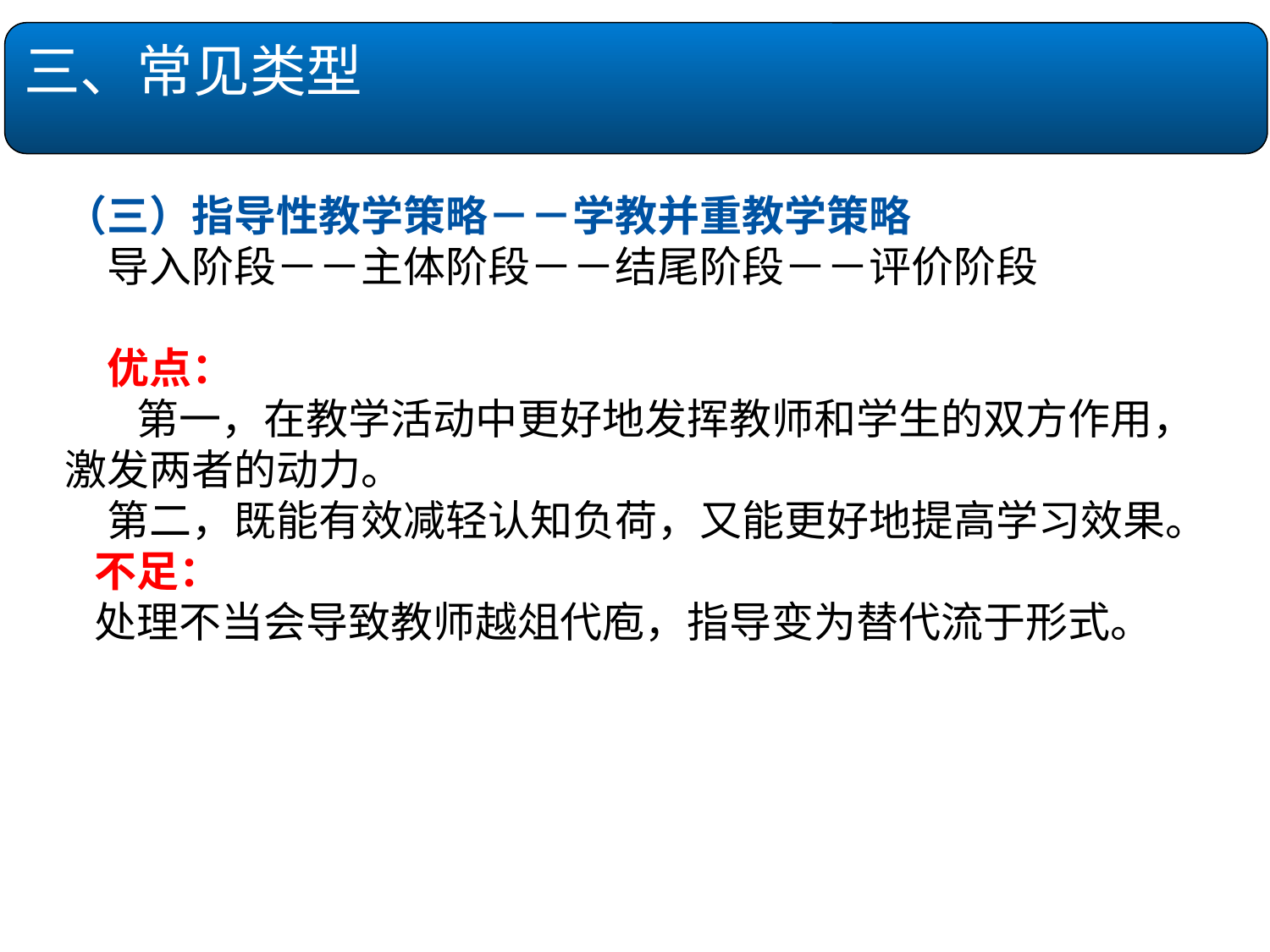

三、常见类型
（三）指导性教学策略－－学教并重教学策略
　导入阶段－－主体阶段－－结尾阶段－－评价阶段

　优点：
  　第一，在教学活动中更好地发挥教师和学生的双方作用，激发两者的动力。
　第二，既能有效减轻认知负荷，又能更好地提高学习效果。
  不足：
  处理不当会导致教师越俎代庖，指导变为替代流于形式。